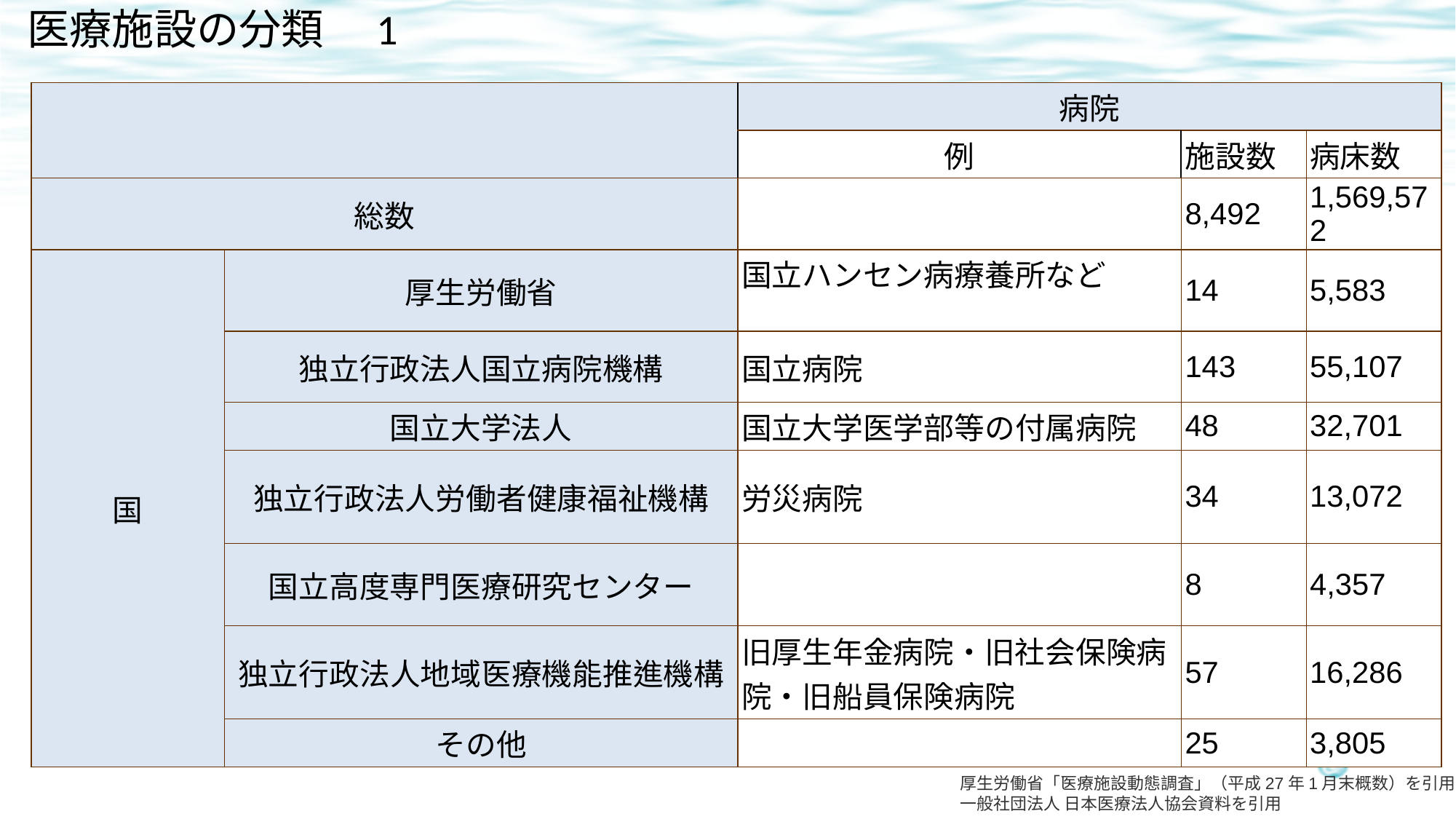

医療施設の分類　1
|  |  | 病院 |  |  |
| --- | --- | --- | --- | --- |
|  |  | 例 | 施設数 | 病床数 |
| 総数 |  |  | 8,492 | 1,569,572 |
| 国 | 厚生労働省 | 国立ハンセン病療養所など | 14 | 5,583 |
|  | 独立行政法人国立病院機構 | 国立病院 | 143 | 55,107 |
|  | 国立大学法人 | 国立大学医学部等の付属病院 | 48 | 32,701 |
|  | 独立行政法人労働者健康福祉機構 | 労災病院 | 34 | 13,072 |
|  | 国立高度専門医療研究センター |  | 8 | 4,357 |
|  | 独立行政法人地域医療機能推進機構 | 旧厚生年金病院・旧社会保険病院・旧船員保険病院 | 57 | 16,286 |
|  | その他 |  | 25 | 3,805 |
厚生労働省「医療施設動態調査」（平成27年1月末概数）を引用・改変
一般社団法人 日本医療法人協会資料を引用